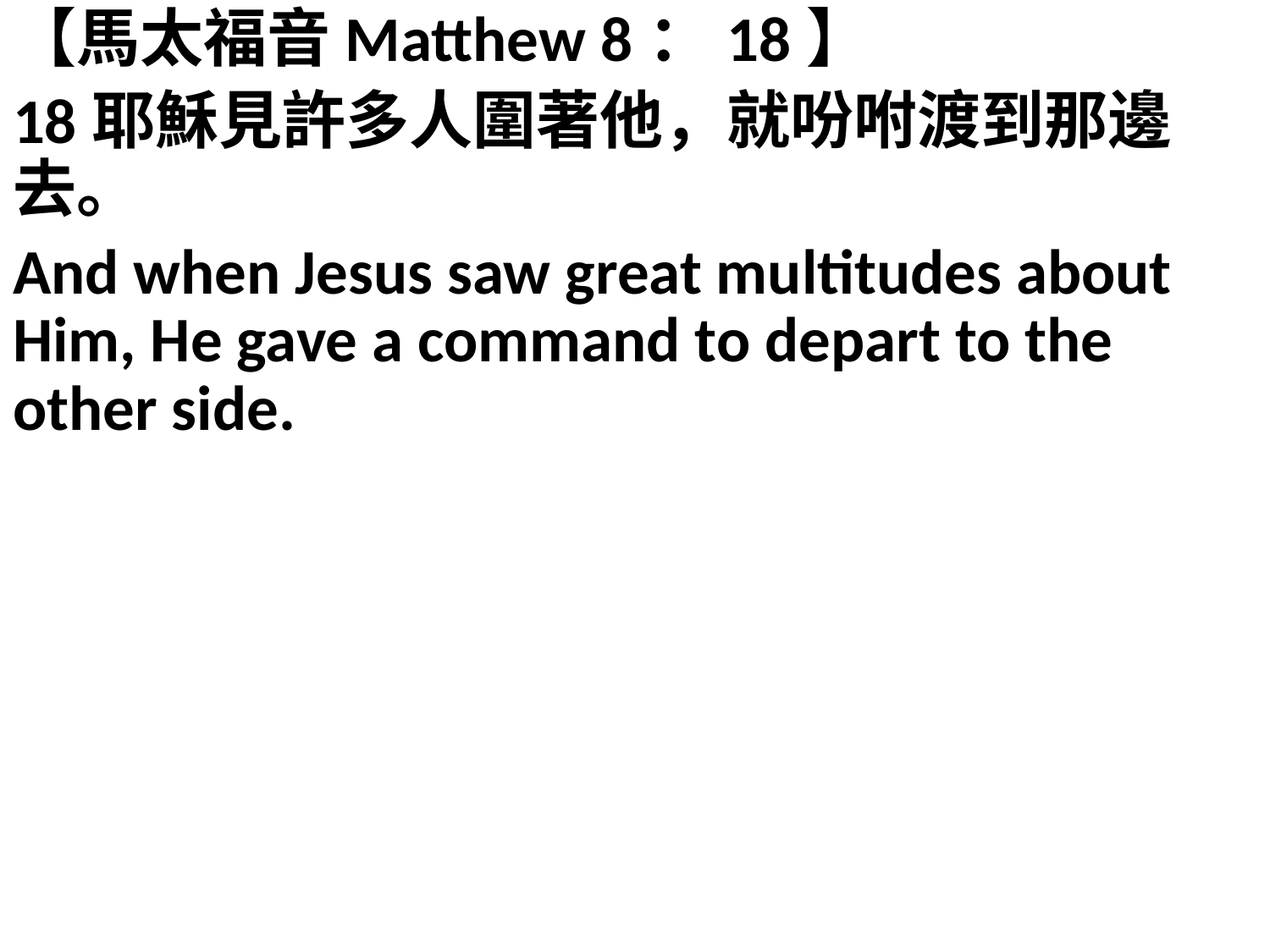

【馬太福音Matthew 8：18】
18耶穌見許多人圍著他，就吩咐渡到那邊去。
And when Jesus saw great multitudes about Him, He gave a command to depart to the other side.